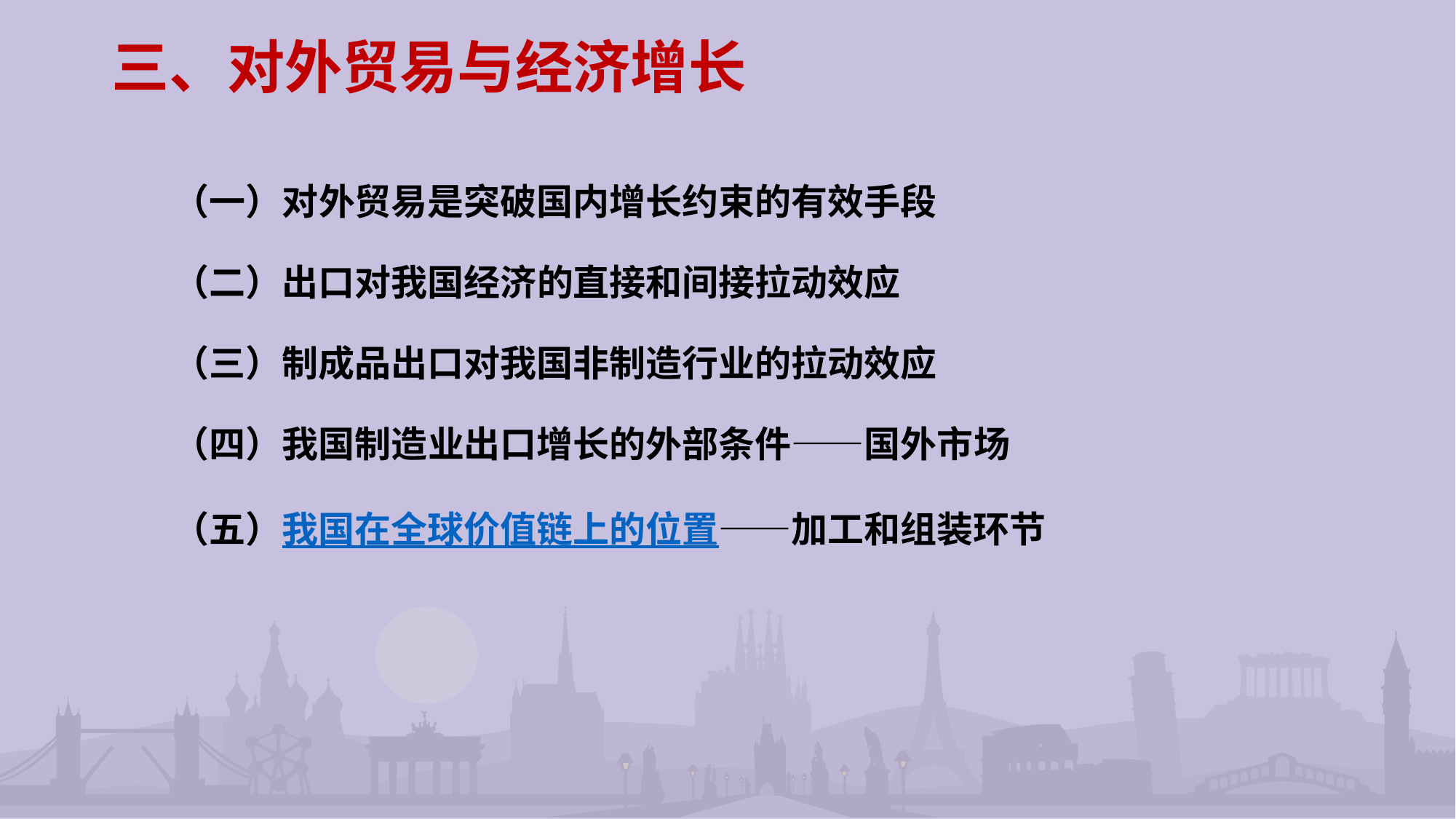

# 三、对外贸易与经济增长
（一）对外贸易是突破国内增长约束的有效手段
（二）出口对我国经济的直接和间接拉动效应
（三）制成品出口对我国非制造行业的拉动效应
（四）我国制造业出口增长的外部条件——国外市场
（五）我国在全球价值链上的位置——加工和组装环节